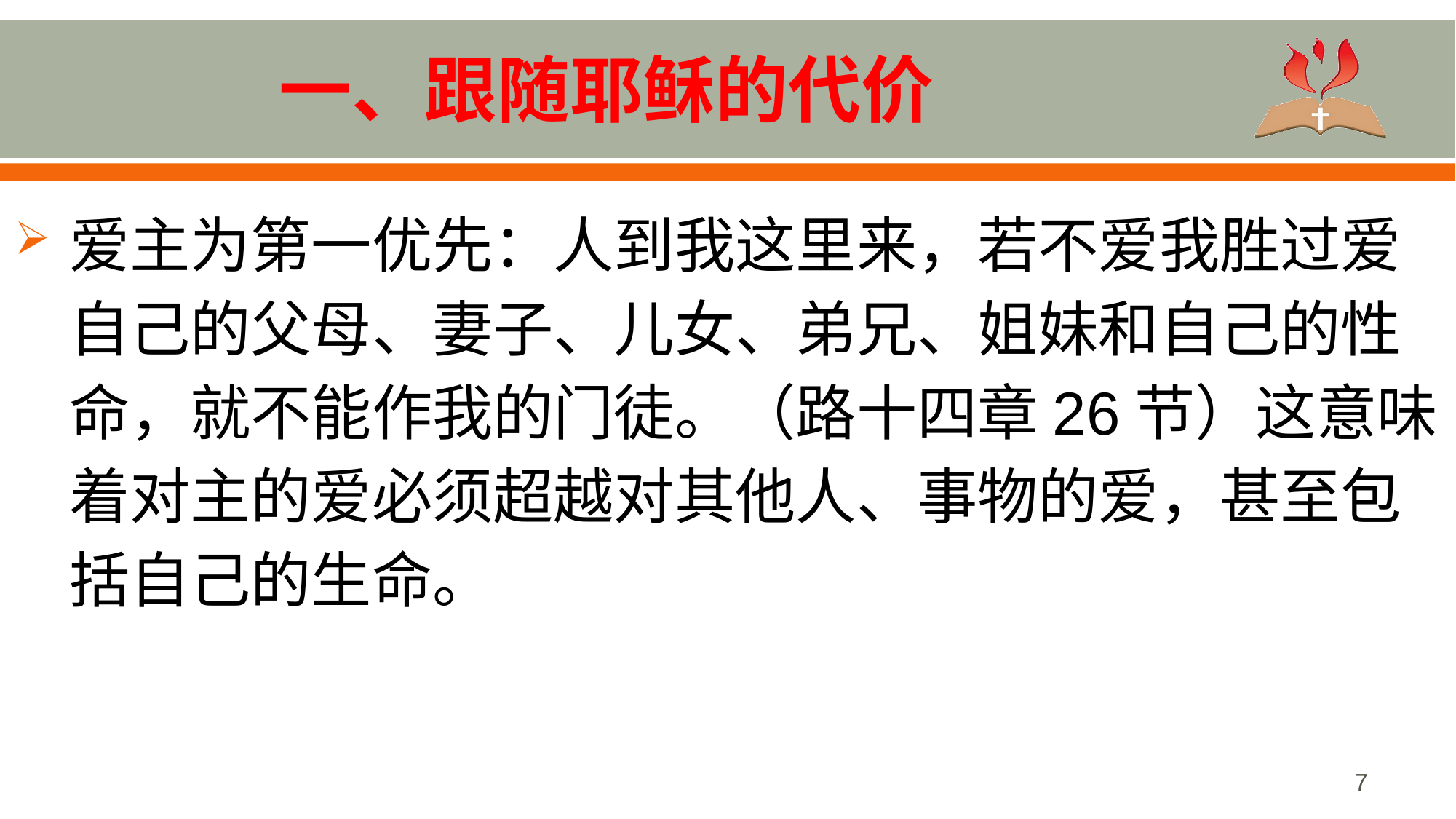

# 一、跟随耶稣的代价
爱主为第一优先：人到我这里来，若不爱我胜过爱自己的父母、妻子、儿女、弟兄、姐妹和自己的性命，就不能作我的门徒。（路十四章26节）这意味着对主的爱必须超越对其他人、事物的爱，甚至包括自己的生命。

7